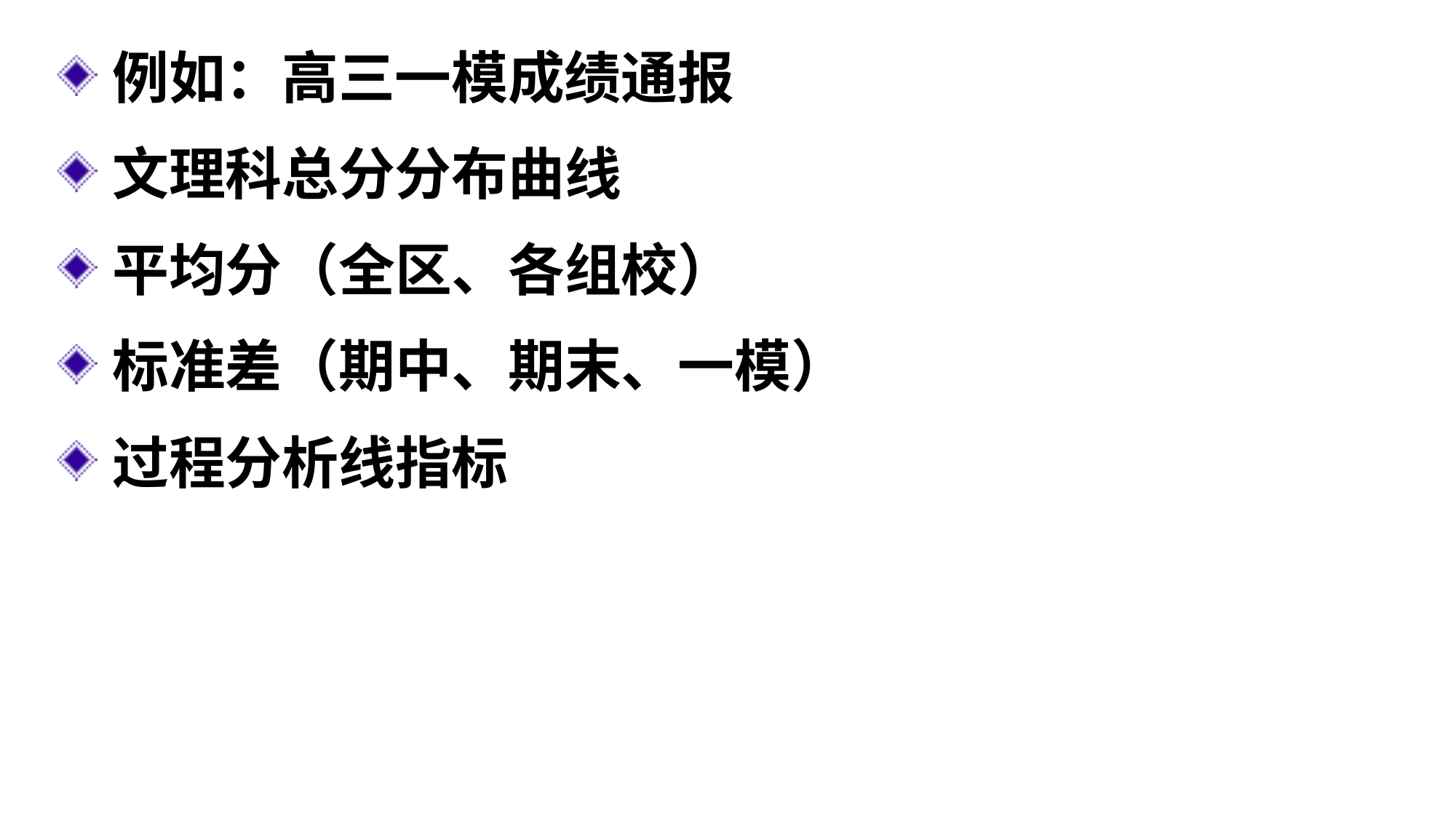

例如：高三一模成绩通报
文理科总分分布曲线
平均分（全区、各组校）
标准差（期中、期末、一模）
过程分析线指标